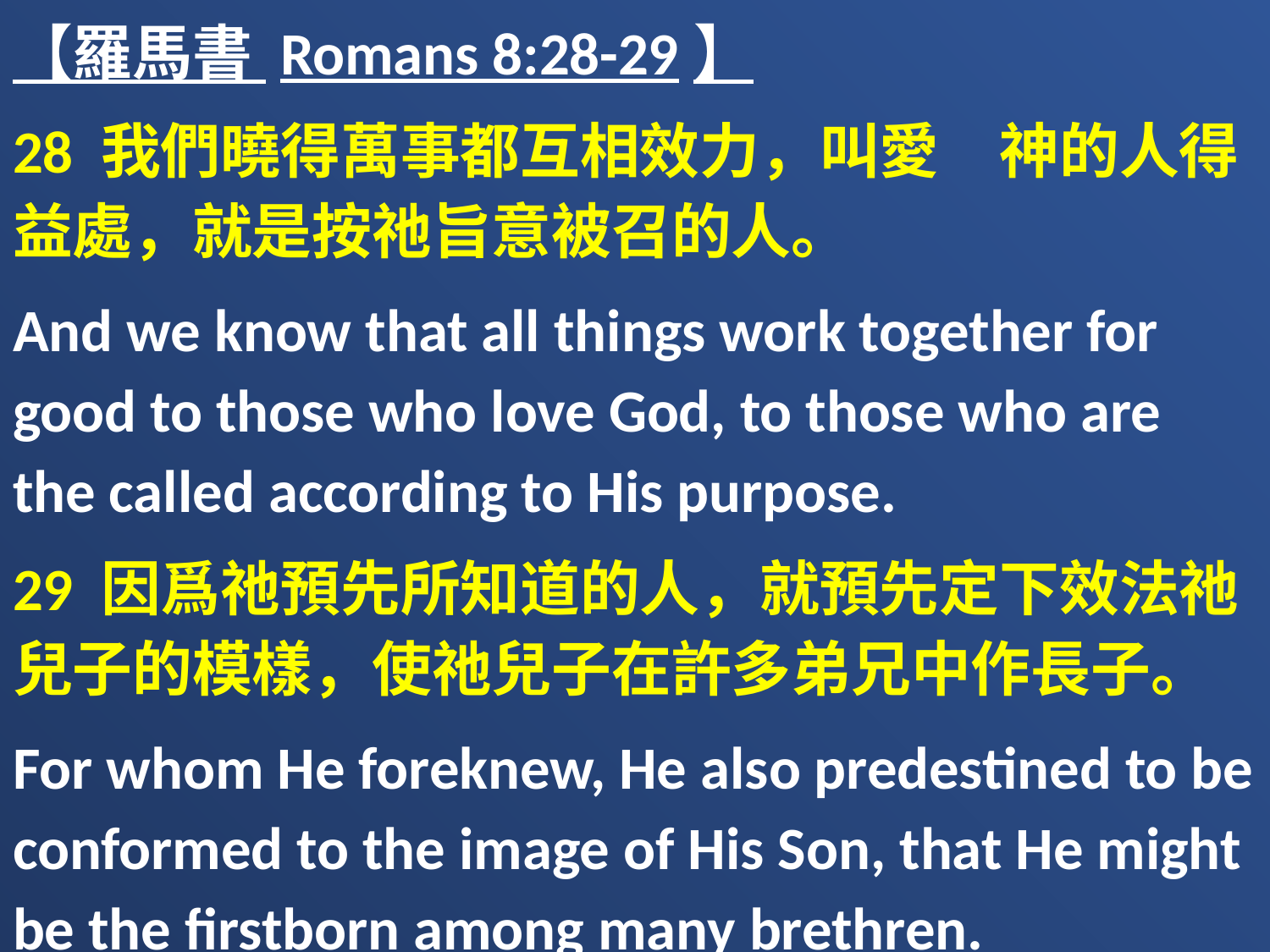

【羅馬書 Romans 8:28-29】
28 我們曉得萬事都互相效力，叫愛　神的人得益處，就是按祂旨意被召的人。
And we know that all things work together for good to those who love God, to those who are the called according to His purpose.
29 因爲祂預先所知道的人，就預先定下效法祂兒子的模樣，使祂兒子在許多弟兄中作長子。
For whom He foreknew, He also predestined to be conformed to the image of His Son, that He might be the firstborn among many brethren.